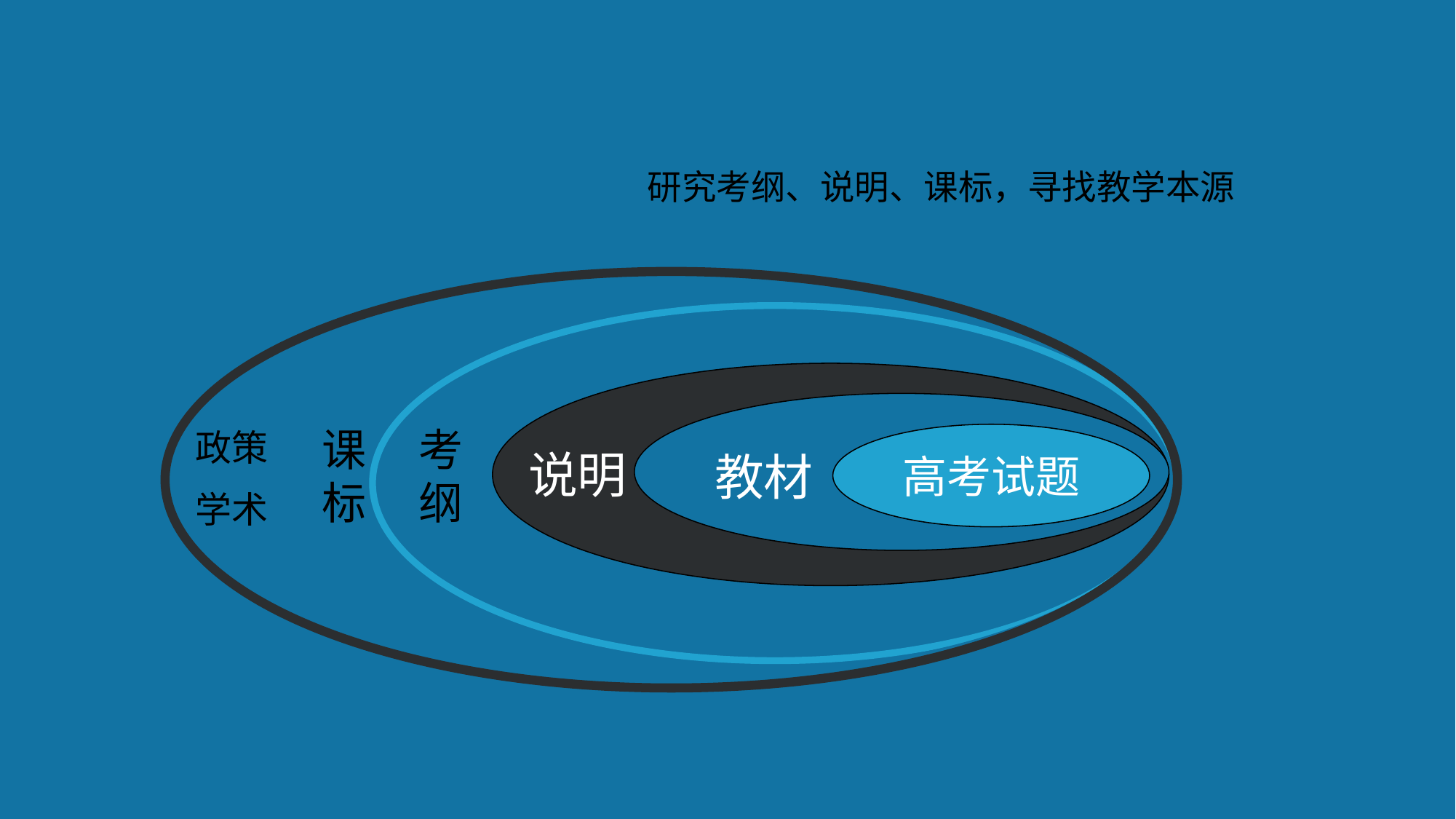

三、分析试题走向，规划复习路线
考什么、怎么考、怎么办？
研究考纲、说明、课标，寻找教学本源

课标
考纲
政策
学术
高考试题
说明
教材